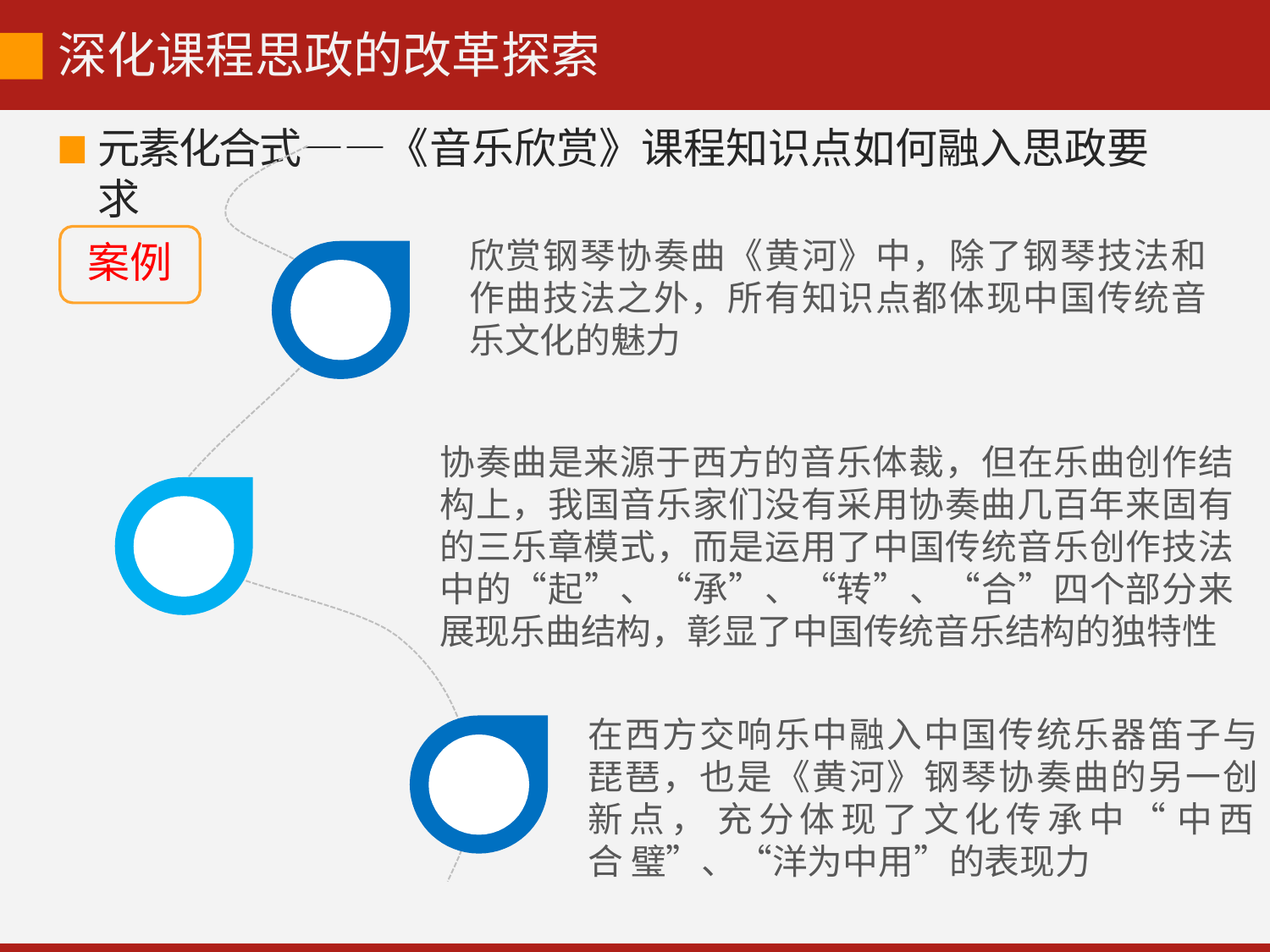

# 深化课程思政的改革探索
元素化合式——《音乐欣赏》课程知识点如何融入思政要求

欣赏钢琴协奏曲《黄河》中，除了钢琴技法和 作曲技法之外，所有知识点都体现中国传统音 乐文化的魅力
案例

协奏曲是来源于西方的音乐体裁，但在乐曲创作结 构上，我国音乐家们没有采用协奏曲几百年来固有 的三乐章模式，而是运用了中国传统音乐创作技法 中的“起”、“承”、“转”、“合”四个部分来 展现乐曲结构，彰显了中国传统音乐结构的独特性

在西方交响乐中融入中国传统乐器笛子与 琵琶，也是《黄河》钢琴协奏曲的另一创 新点， 充分体现了文化传承中“ 中西合 璧”、“洋为中用”的表现力